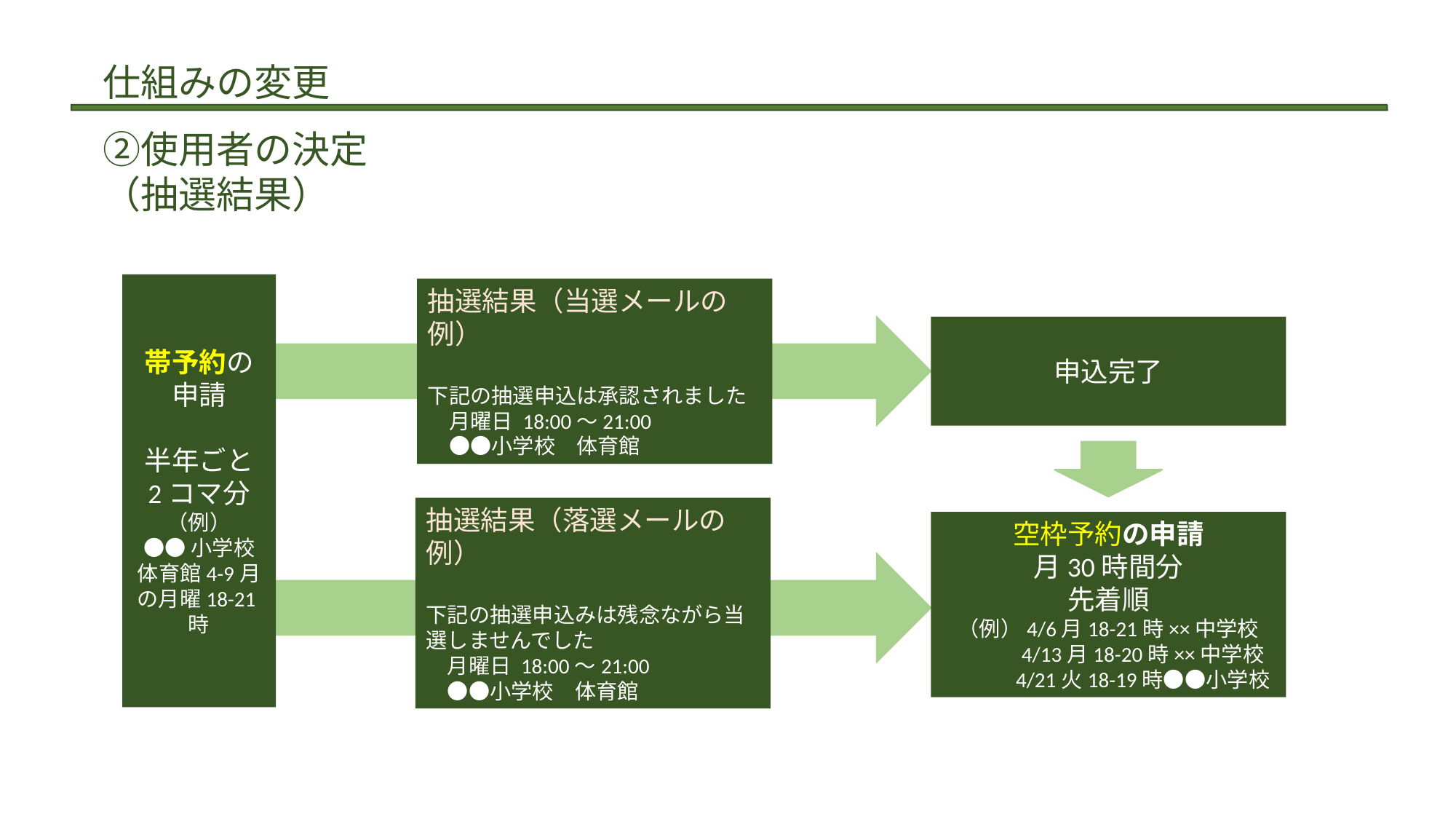

仕組みの変更

　②使用者の決定
　（抽選結果）
|  |  |
| --- | --- |

帯予約の申請

半年ごと
2コマ分
（例）
●●小学校体育館4-9月の月曜18-21時

抽選結果（当選メールの例）

下記の抽選申込は承認されました
　月曜日 18:00〜21:00
　●●小学校　体育館

申込完了

空枠予約の申請
月30時間分
先着順
（例）4/6月18-21時××中学校
　　　4/13月18-20時××中学校
　　　4/21火18-19時●●小学校
抽選結果（落選メールの例）

下記の抽選申込みは残念ながら当選しませんでした
　月曜日 18:00〜21:00
　●●小学校　体育館